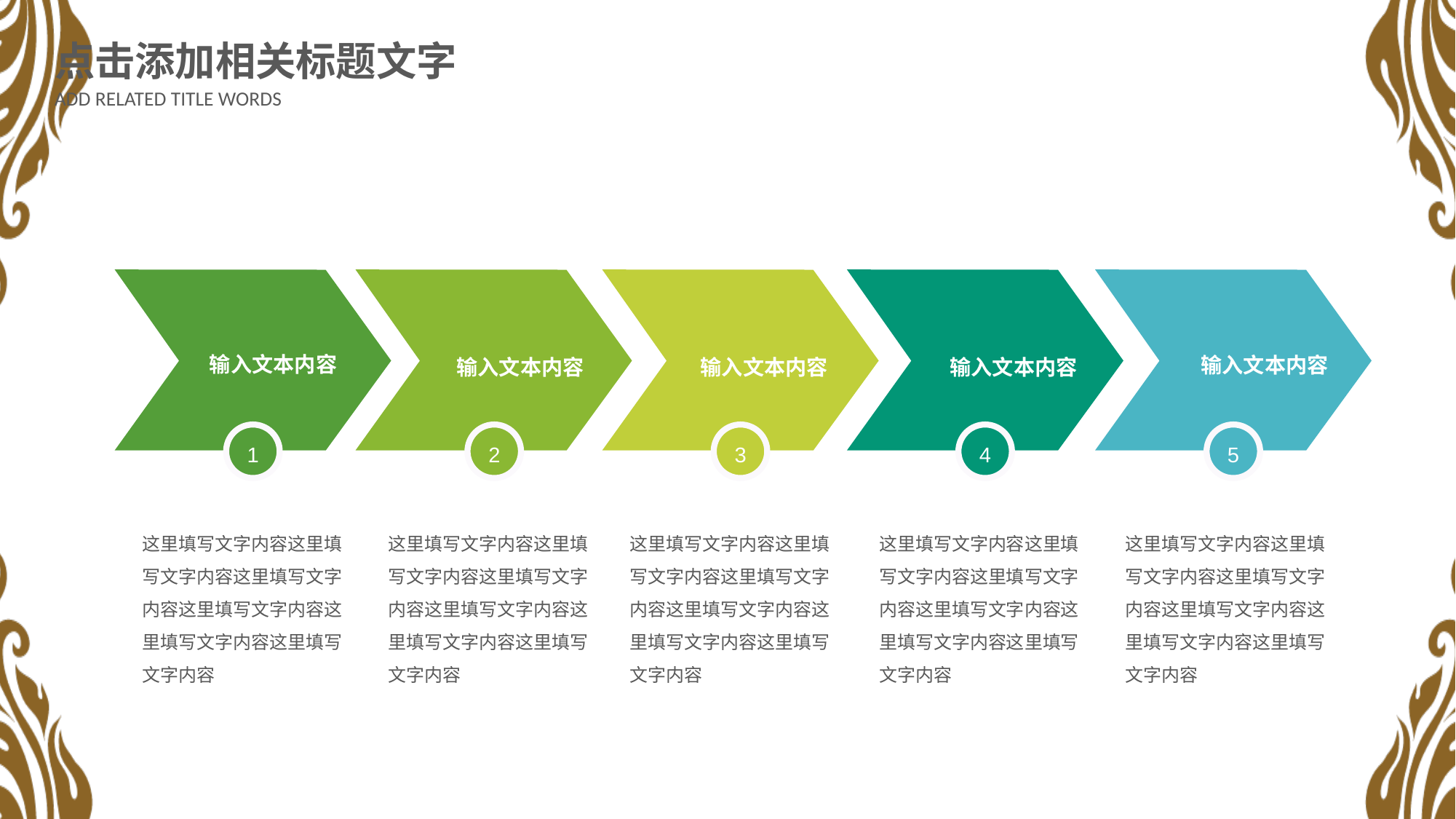

点击添加相关标题文字
ADD RELATED TITLE WORDS

输入文本内容

输入文本内容

输入文本内容

输入文本内容

输入文本内容

1

2

3

4

5
这里填写文字内容这里填写文字内容这里填写文字内容这里填写文字内容这里填写文字内容这里填写文字内容
这里填写文字内容这里填写文字内容这里填写文字内容这里填写文字内容这里填写文字内容这里填写文字内容
这里填写文字内容这里填写文字内容这里填写文字内容这里填写文字内容这里填写文字内容这里填写文字内容
这里填写文字内容这里填写文字内容这里填写文字内容这里填写文字内容这里填写文字内容这里填写文字内容
这里填写文字内容这里填写文字内容这里填写文字内容这里填写文字内容这里填写文字内容这里填写文字内容